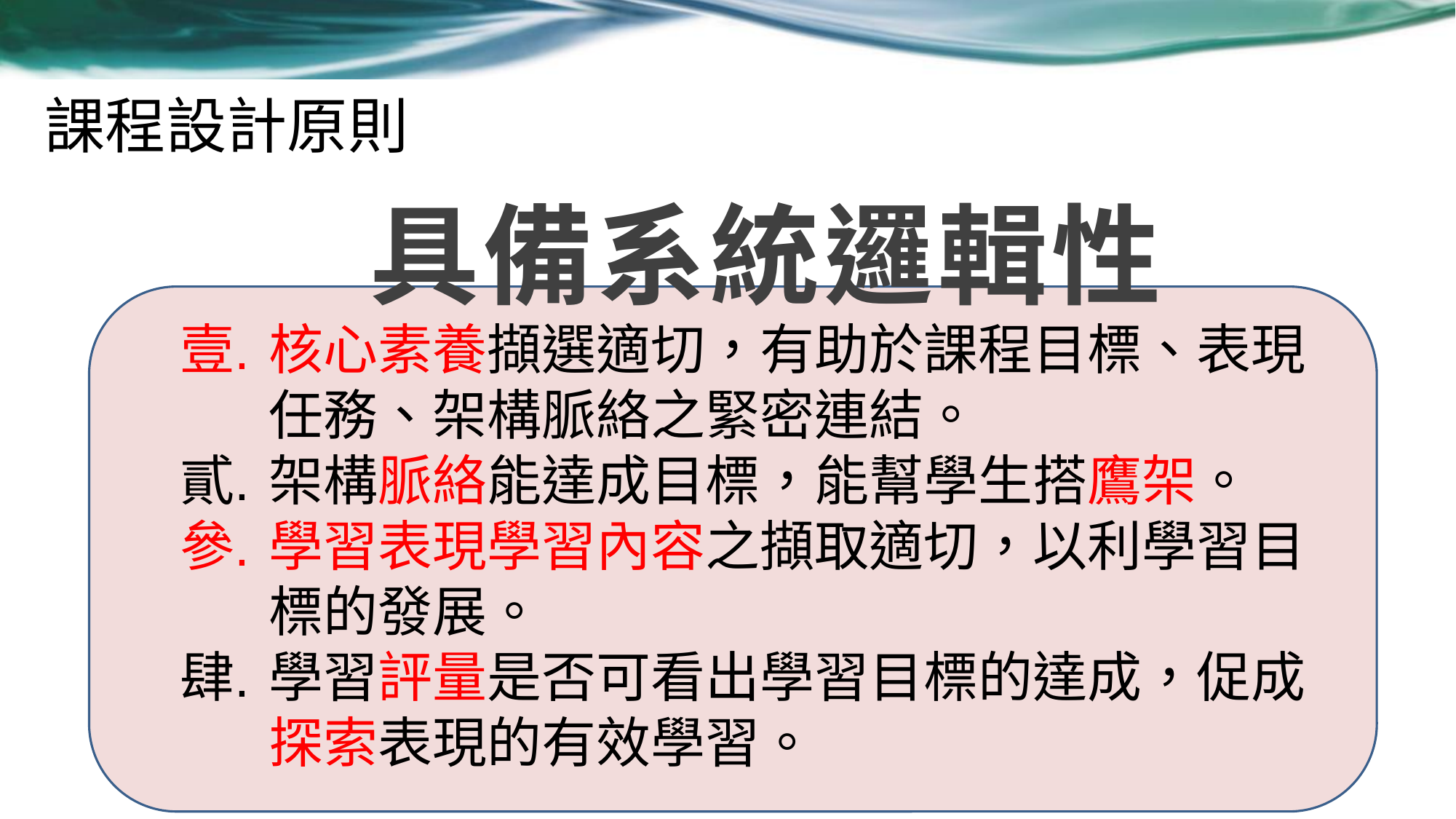

課程設計原則
具備系統邏輯性

核心素養擷選適切，有助於課程目標、表現任務、架構脈絡之緊密連結。
架構脈絡能達成目標，能幫學生搭鷹架。
學習表現學習內容之擷取適切，以利學習目標的發展。
學習評量是否可看出學習目標的達成，促成探索表現的有效學習。